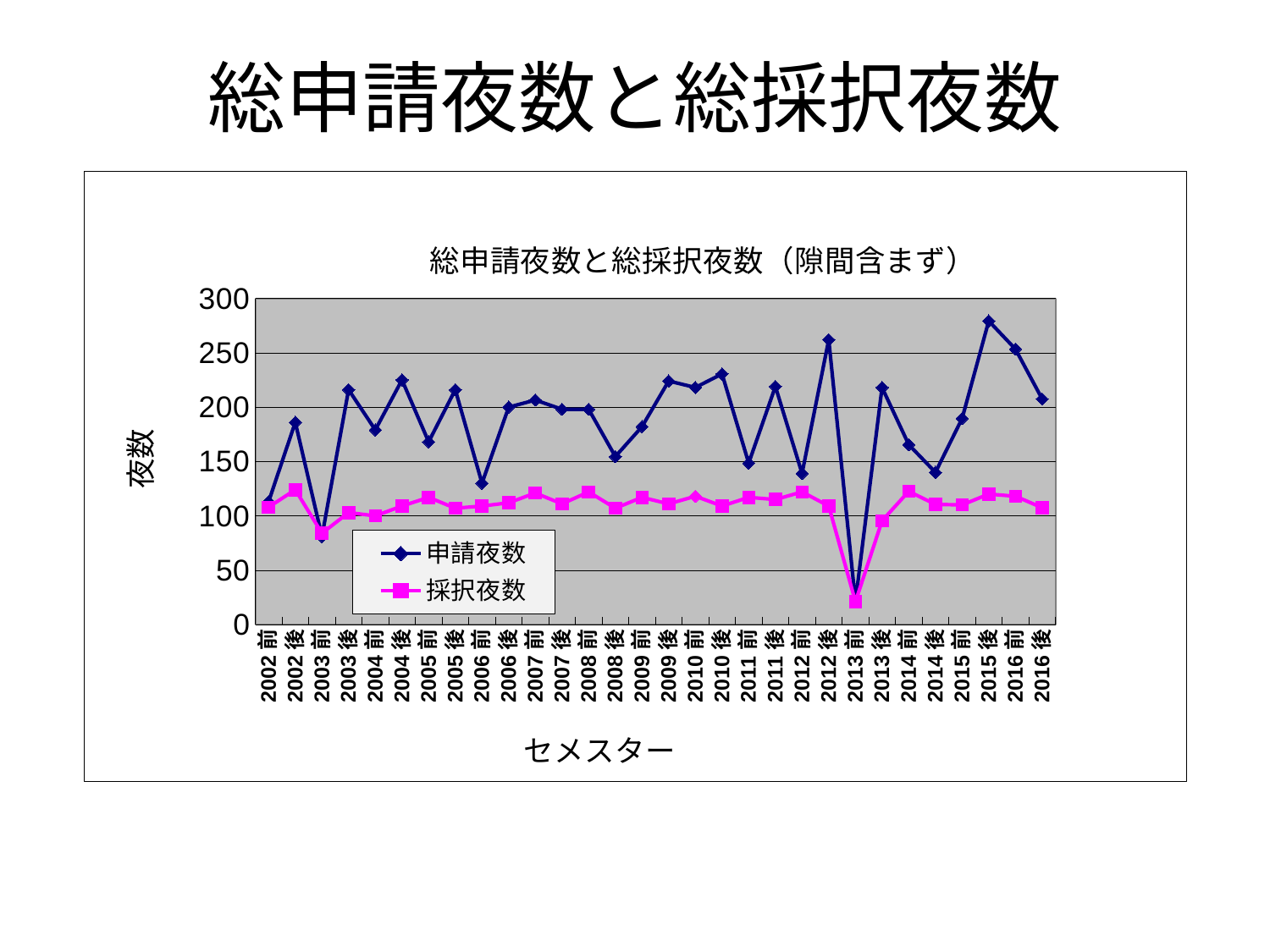

# 総申請夜数と総採択夜数

### Chart: 総申請夜数と総採択夜数（隙間含まず）

| Category |  |  |
|---|---|---|
| 2002前 | 113.0 | 108.0 |
| 2002後 | 186.0 | 124.0 |
| 2003前 | 81.0 | 84.0 |
| 2003後 | 216.0 | 103.0 |
| 2004前 | 179.0 | 100.0 |
| 2004後 | 225.0 | 109.0 |
| 2005前 | 168.0 | 117.0 |
| 2005後 | 216.0 | 107.0 |
| 2006前 | 130.0 | 109.0 |
| 2006後 | 200.0 | 112.0 |
| 2007前 | 206.5 | 121.0 |
| 2007後 | 198.0 | 111.0 |
| 2008前 | 198.0 | 122.0 |
| 2008後 | 154.5 | 107.0 |
| 2009前 | 182.0 | 117.0 |
| 2009後 | 224.0 | 111.0 |
| 2010前 | 218.0 | 118.0 |
| 2010後 | 230.5 | 109.0 |
| 2011前 | 148.5 | 117.0 |
| 2011後 | 219.0 | 115.0 |
| 2012前 | 139.0 | 122.0 |
| 2012後 | 262.0 | 109.0 |
| 2013前 | 21.0 | 21.0 |
| 2013後 | 218.0 | 95.5 |
| 2014前 | 165.5 | 122.5 |
| 2014後 | 140.0 | 110.5 |
| 2015前 | 189.6 | 110.1 |
| 2015後 | 279.2 | 120.0 |
| 2016前 | 253.32 | 118.0 |
| 2016後 | 207.5 | 107.5 |